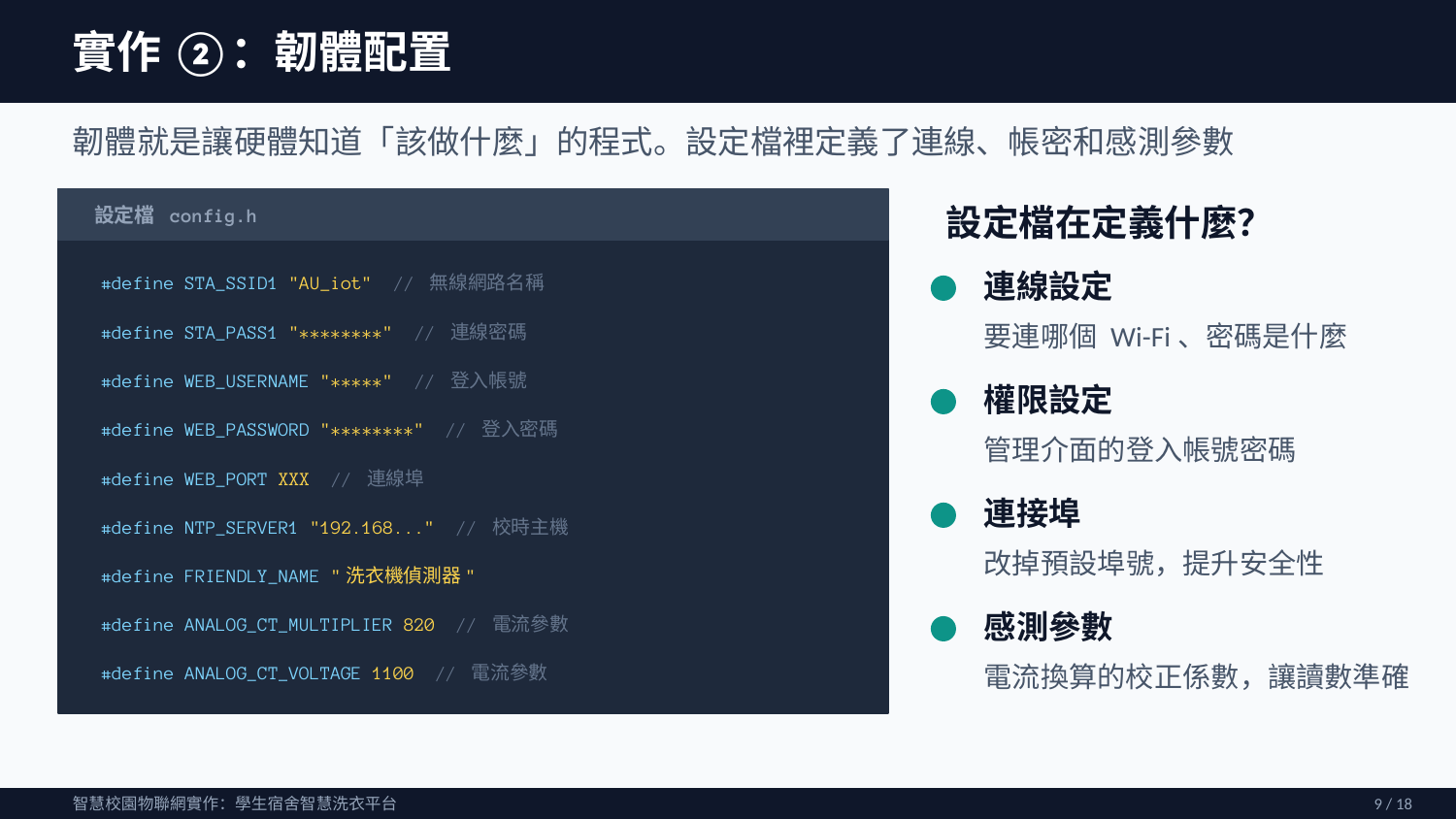

實作 ②：韌體配置
韌體就是讓硬體知道「該做什麼」的程式。設定檔裡定義了連線、帳密和感測參數

設定檔 config.h
設定檔在定義什麼？
#define STA_SSID1 "AU_iot"  // 無線網路名稱
連線設定

要連哪個 Wi-Fi、密碼是什麼
#define STA_PASS1 "********"  // 連線密碼
#define WEB_USERNAME "*****"  // 登入帳號
權限設定

#define WEB_PASSWORD "********"  // 登入密碼
管理介面的登入帳號密碼
#define WEB_PORT XXX  // 連線埠
連接埠
#define NTP_SERVER1 "192.168..."  // 校時主機

改掉預設埠號，提升安全性
#define FRIENDLY_NAME "洗衣機偵測器"
#define ANALOG_CT_MULTIPLIER 820  // 電流參數
感測參數

電流換算的校正係數，讓讀數準確
#define ANALOG_CT_VOLTAGE 1100  // 電流參數

智慧校園物聯網實作：學生宿舍智慧洗衣平台
9 / 18